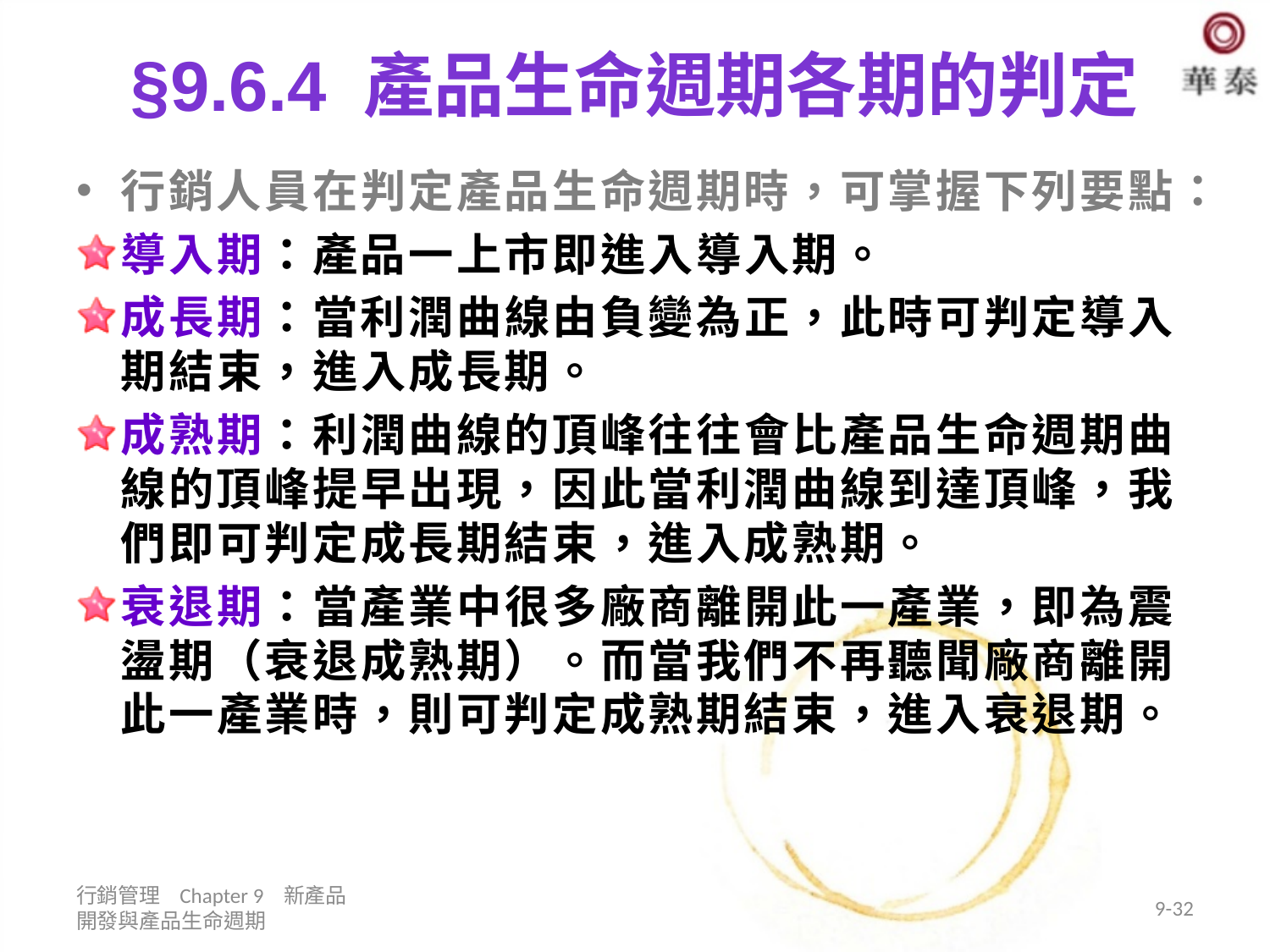

# §9.6.4 產品生命週期各期的判定
行銷人員在判定產品生命週期時，可掌握下列要點：
導入期：產品一上市即進入導入期。
成長期：當利潤曲線由負變為正，此時可判定導入期結束，進入成長期。
成熟期：利潤曲線的頂峰往往會比產品生命週期曲線的頂峰提早出現，因此當利潤曲線到達頂峰，我們即可判定成長期結束，進入成熟期。
衰退期：當產業中很多廠商離開此一產業，即為震盪期（衰退成熟期）。而當我們不再聽聞廠商離開此一產業時，則可判定成熟期結束，進入衰退期。
行銷管理   Chapter 9   新產品開發與產品生命週期
9-32